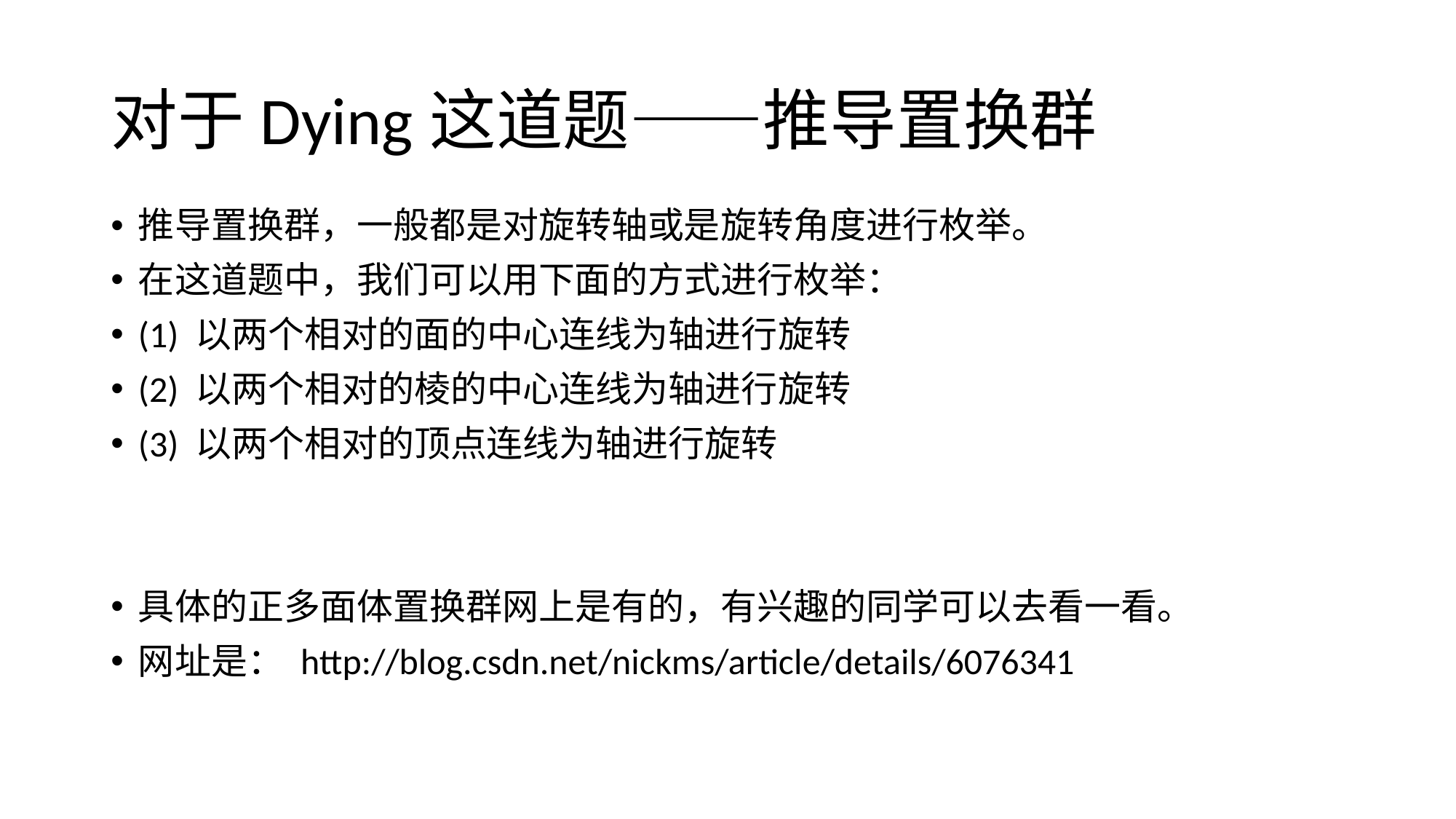

# 对于Dying这道题——推导置换群
推导置换群，一般都是对旋转轴或是旋转角度进行枚举。
在这道题中，我们可以用下面的方式进行枚举：
(1) 以两个相对的面的中心连线为轴进行旋转
(2) 以两个相对的棱的中心连线为轴进行旋转
(3) 以两个相对的顶点连线为轴进行旋转

具体的正多面体置换群网上是有的，有兴趣的同学可以去看一看。
网址是： http://blog.csdn.net/nickms/article/details/6076341